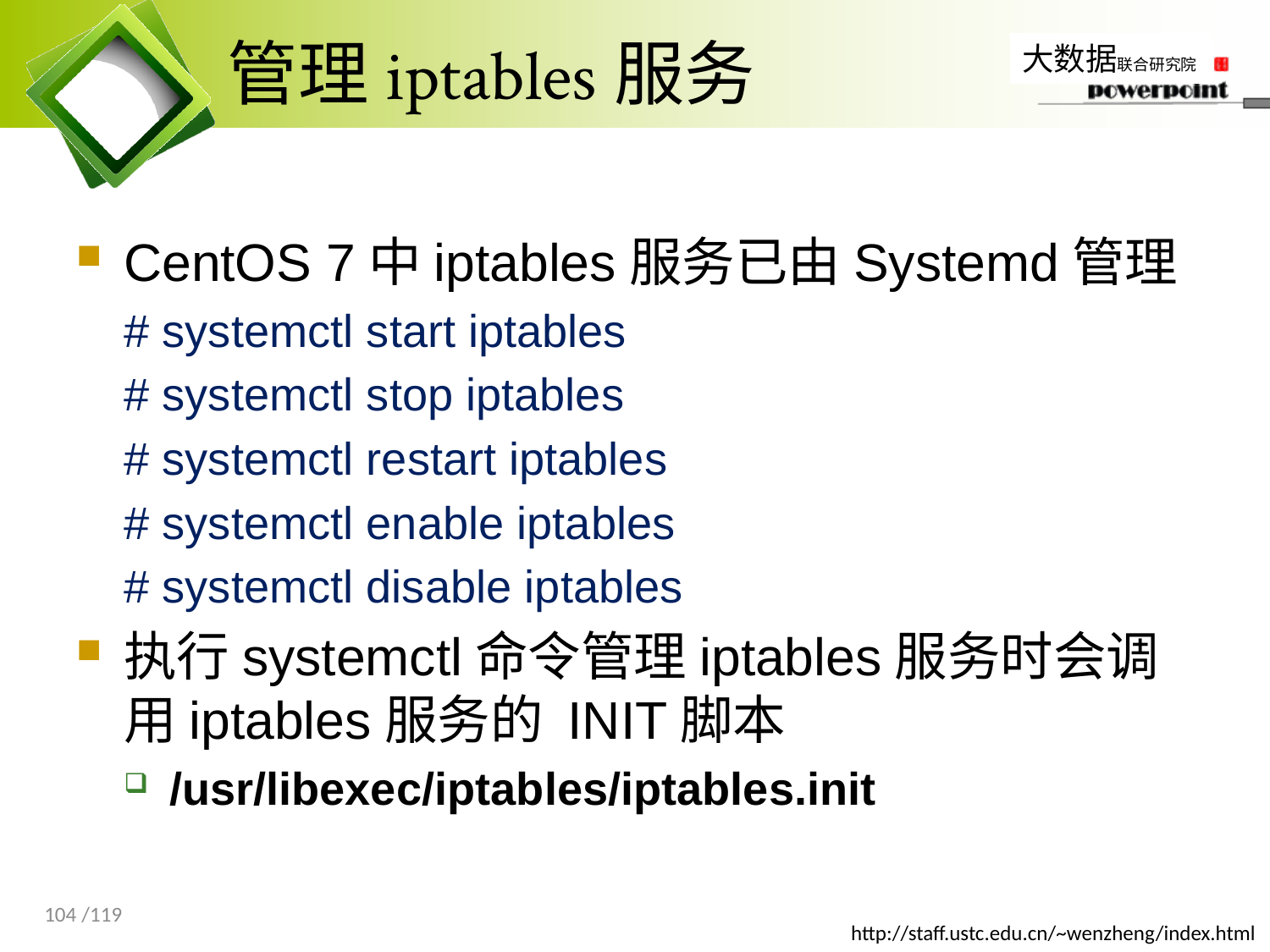

# 管理iptables服务

CentOS 7中iptables服务已由Systemd管理
# systemctl start iptables
# systemctl stop iptables
# systemctl restart iptables
# systemctl enable iptables
# systemctl disable iptables
执行systemctl命令管理iptables服务时会调用iptables服务的 INIT脚本
/usr/libexec/iptables/iptables.init

104